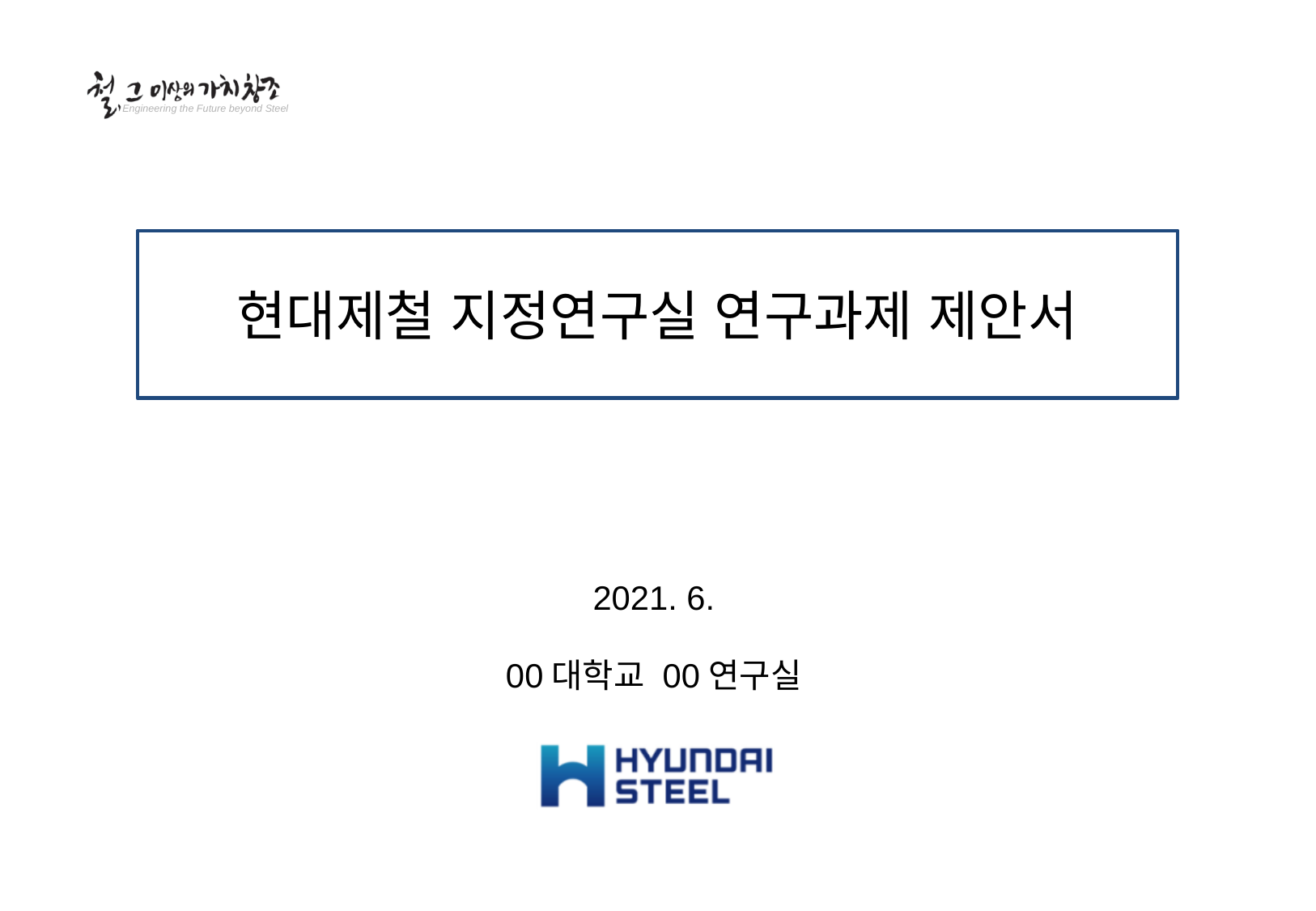

# 현대제철 지정연구실 연구과제 제안서
2021. 6.
00대학교 00연구실